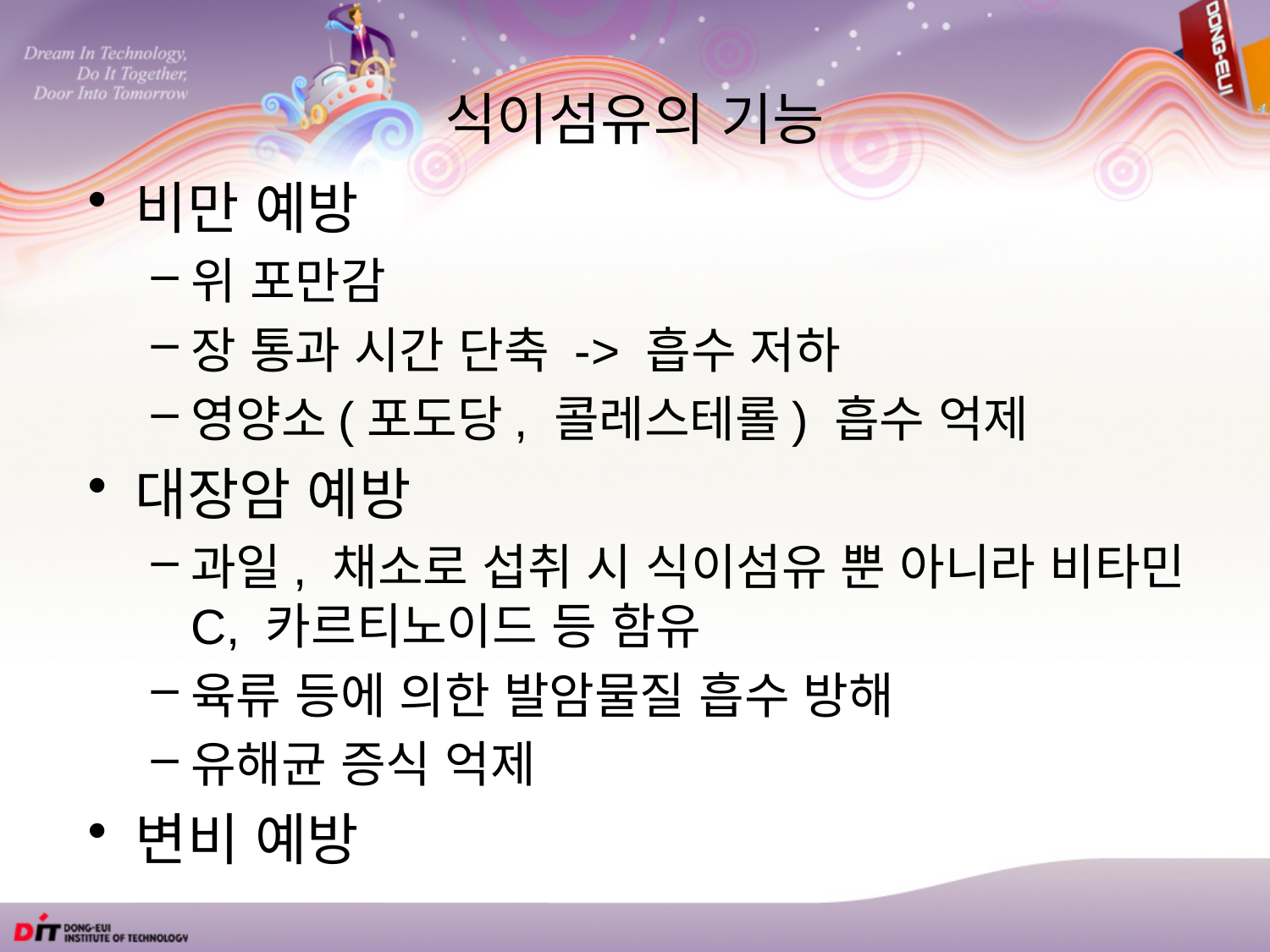

# 식이섬유의 기능
비만 예방
위 포만감
장 통과 시간 단축 -> 흡수 저하
영양소(포도당, 콜레스테롤) 흡수 억제
대장암 예방
과일, 채소로 섭취 시 식이섬유 뿐 아니라 비타민C, 카르티노이드 등 함유
육류 등에 의한 발암물질 흡수 방해
유해균 증식 억제
변비 예방